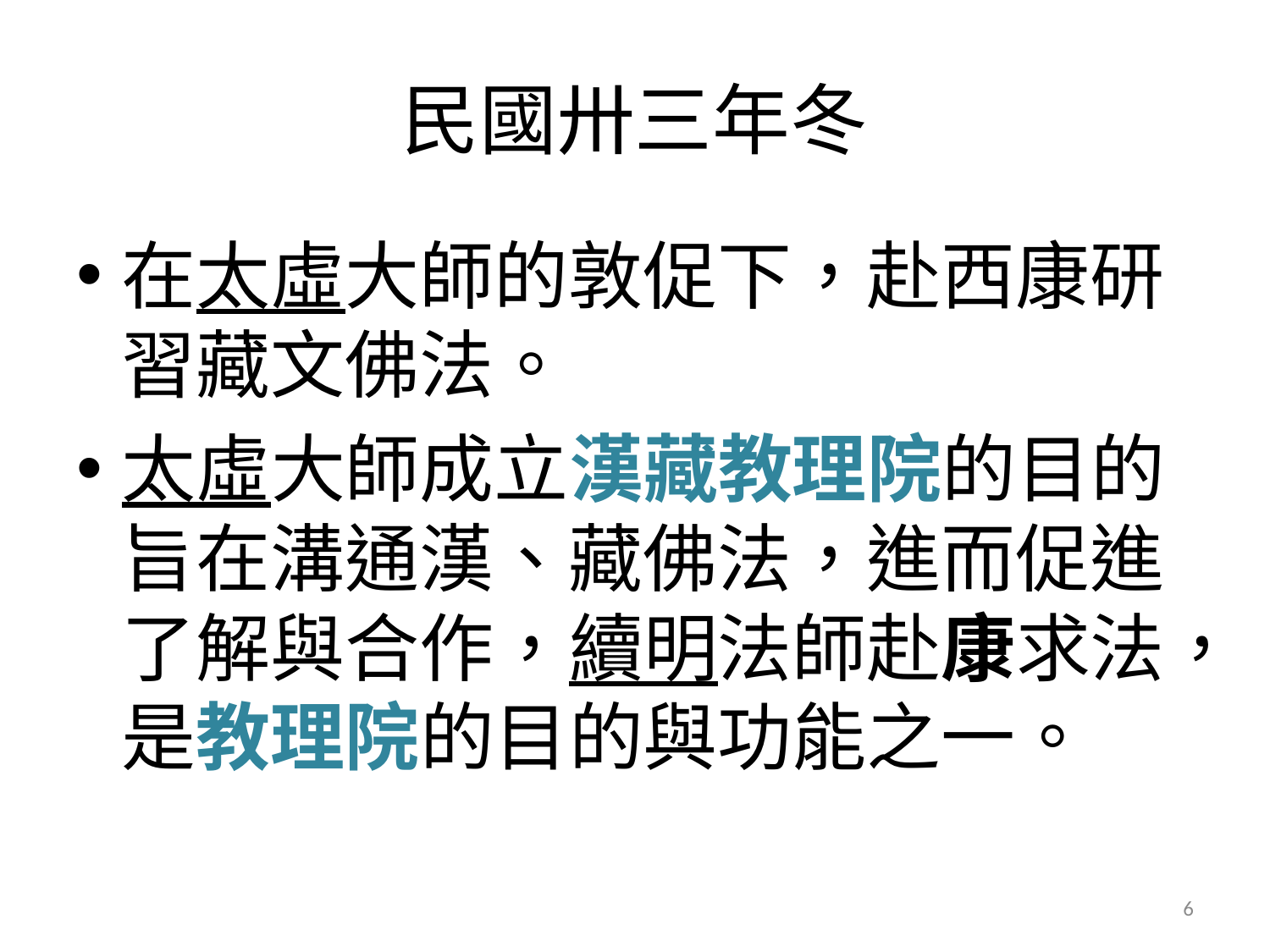

# 民國卅三年冬
在太虛大師的敦促下，赴西康研習藏文佛法。
太虛大師成立漢藏教理院的目的旨在溝通漢、藏佛法，進而促進了解與合作，續明法師赴康求法，是教理院的目的與功能之一。

6